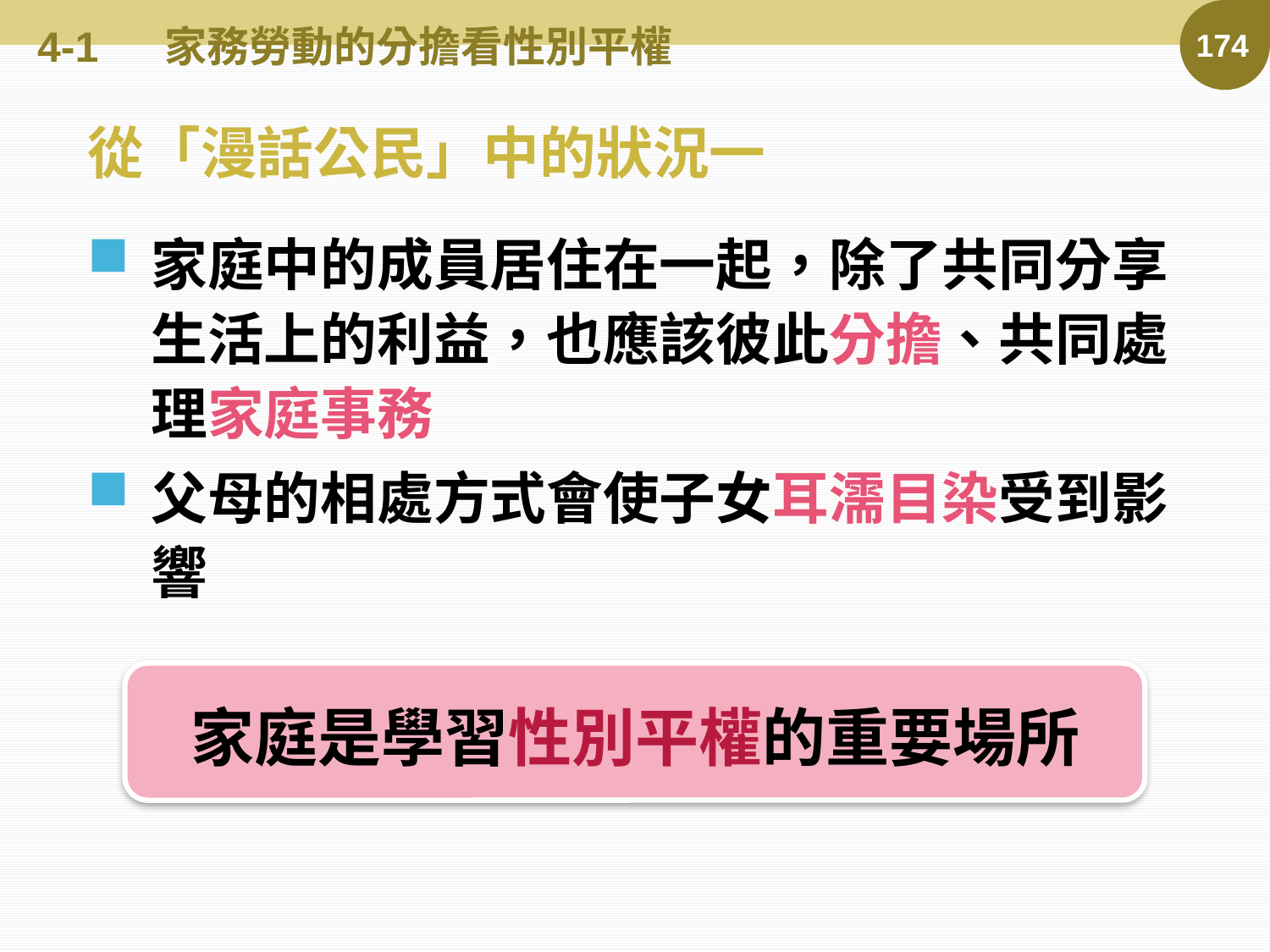

# 4-1	家務勞動的分擔看性別平權
174
從「漫話公民」中的狀況一
家庭中的成員居住在一起，除了共同分享生活上的利益，也應該彼此分擔、共同處理家庭事務
父母的相處方式會使子女耳濡目染受到影響
家庭是學習性別平權的重要場所